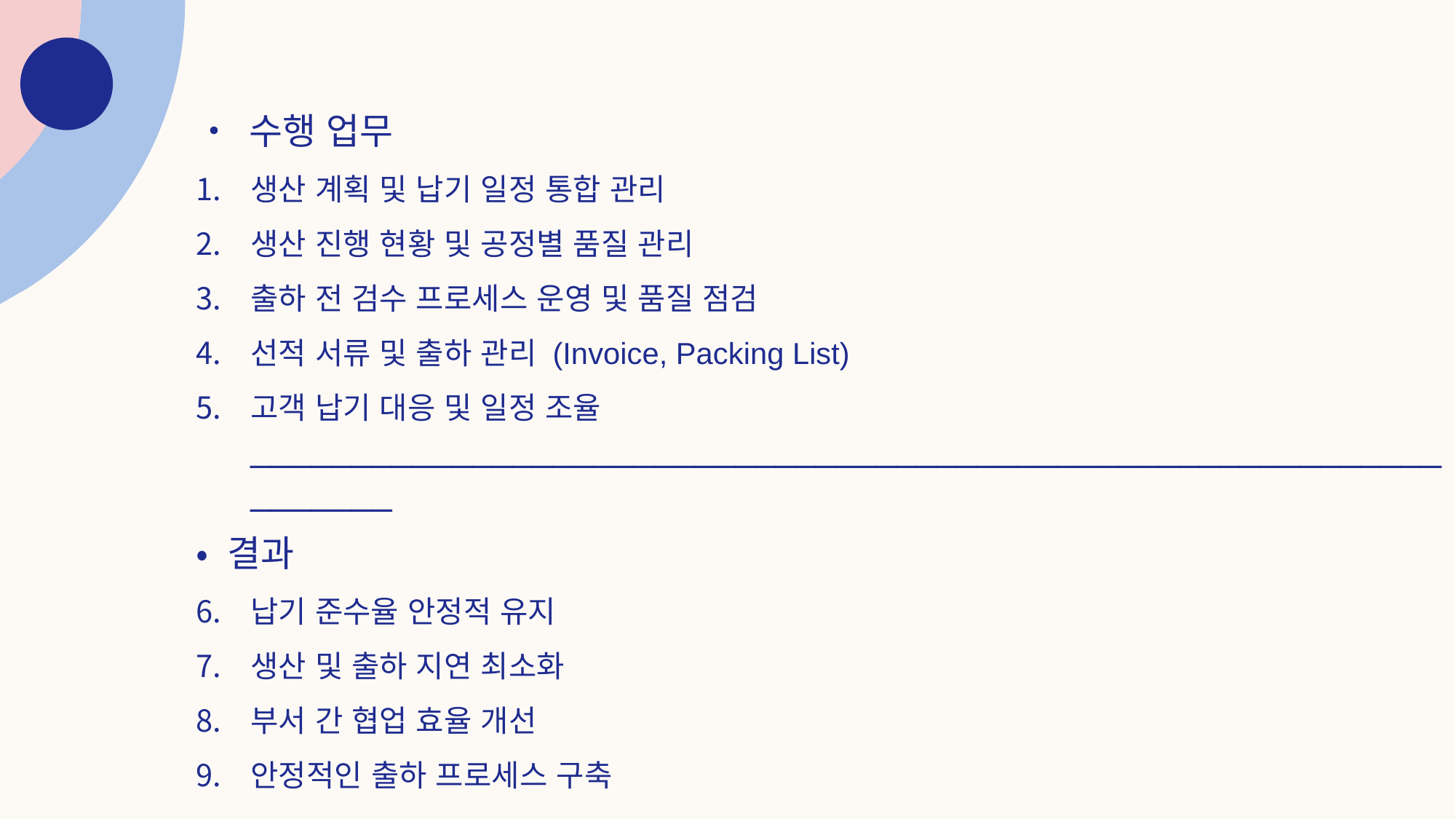

• 수행 업무
생산 계획 및 납기 일정 통합 관리
생산 진행 현황 및 공정별 품질 관리
출하 전 검수 프로세스 운영 및 품질 점검
선적 서류 및 출하 관리 (Invoice, Packing List)
고객 납기 대응 및 일정 조율 __________________________________________________________________
• 결과
납기 준수율 안정적 유지
생산 및 출하 지연 최소화
부서 간 협업 효율 개선
안정적인 출하 프로세스 구축